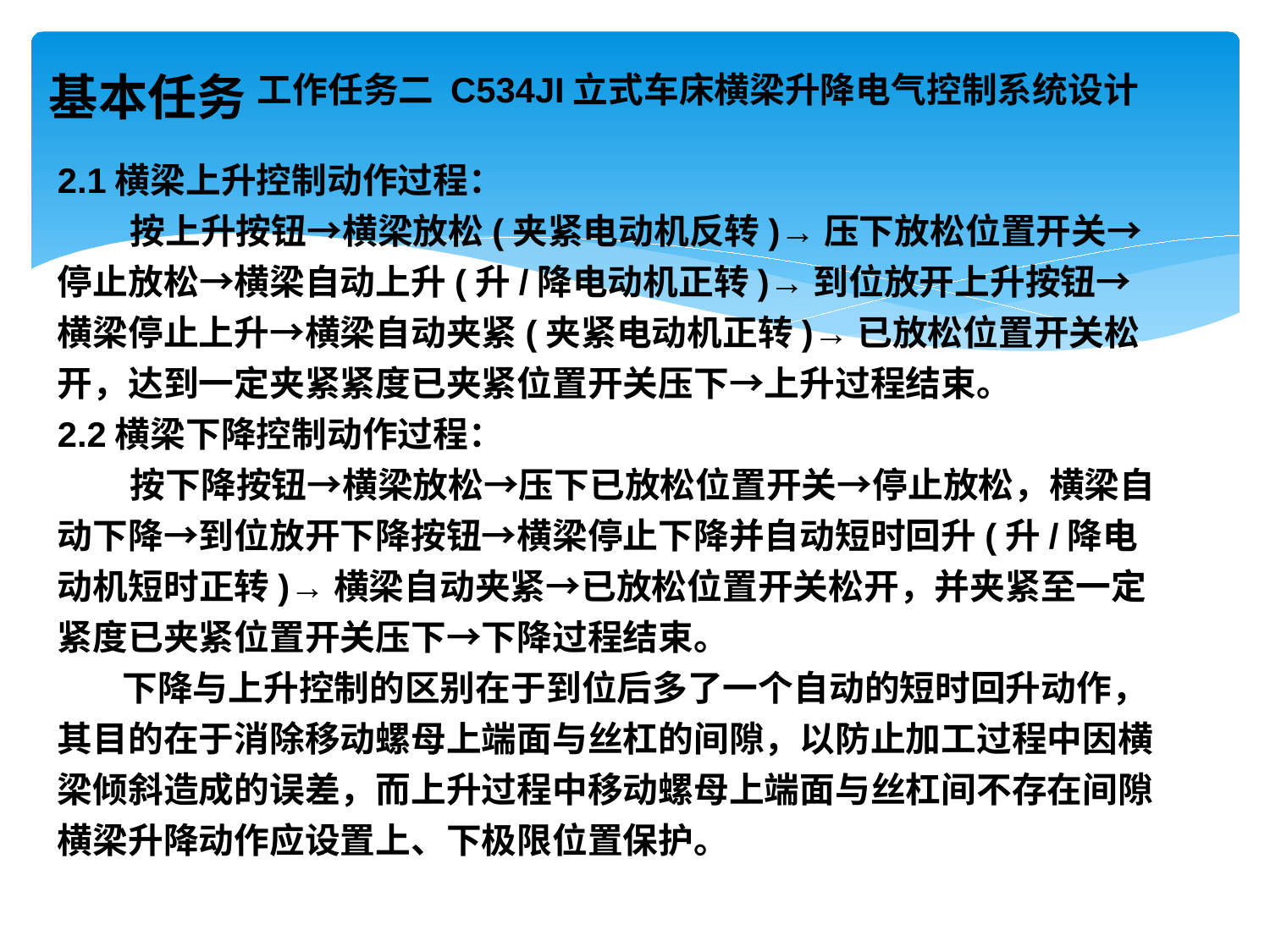

# 工作任务二 C534JI立式车床横梁升降电气控制系统设计
基本任务
2.1横梁上升控制动作过程：
        按上升按钮→横梁放松(夹紧电动机反转)→压下放松位置开关→停止放松→横梁自动上升(升/降电动机正转)→到位放开上升按钮→横梁停止上升→横梁自动夹紧(夹紧电动机正转)→已放松位置开关松开，达到一定夹紧紧度已夹紧位置开关压下→上升过程结束。
2.2横梁下降控制动作过程：
        按下降按钮→横梁放松→压下已放松位置开关→停止放松，横梁自动下降→到位放开下降按钮→横梁停止下降并自动短时回升(升/降电动机短时正转)→横梁自动夹紧→已放松位置开关松开，并夹紧至一定紧度已夹紧位置开关压下→下降过程结束。
       下降与上升控制的区别在于到位后多了一个自动的短时回升动作，其目的在于消除移动螺母上端面与丝杠的间隙，以防止加工过程中因横梁倾斜造成的误差，而上升过程中移动螺母上端面与丝杠间不存在间隙
横梁升降动作应设置上、下极限位置保护。